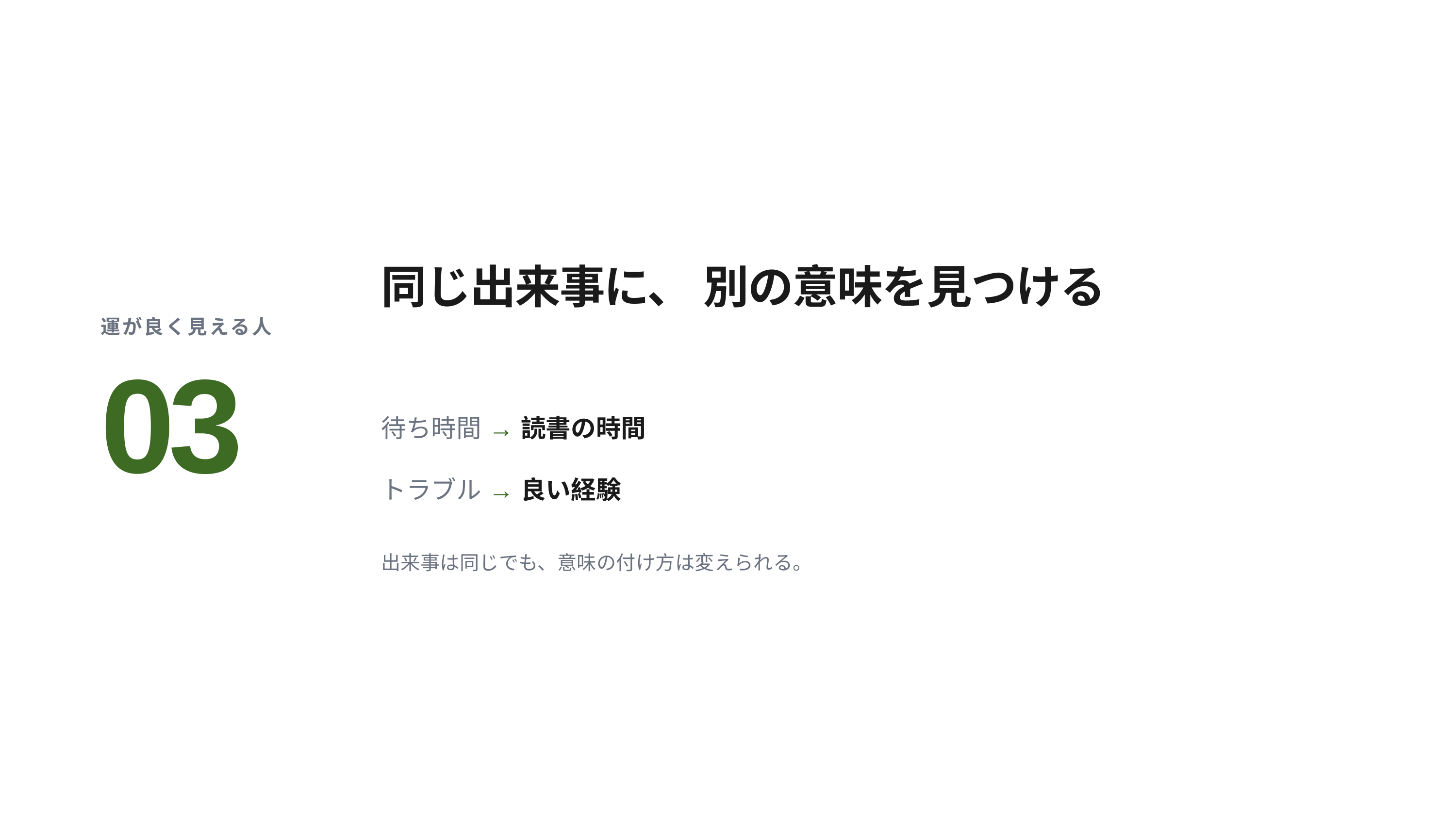

同じ出来事に、 別の意味を見つける
運が良く見える人
03
待ち時間 → 読書の時間
トラブル → 良い経験
出来事は同じでも、意味の付け方は変えられる。